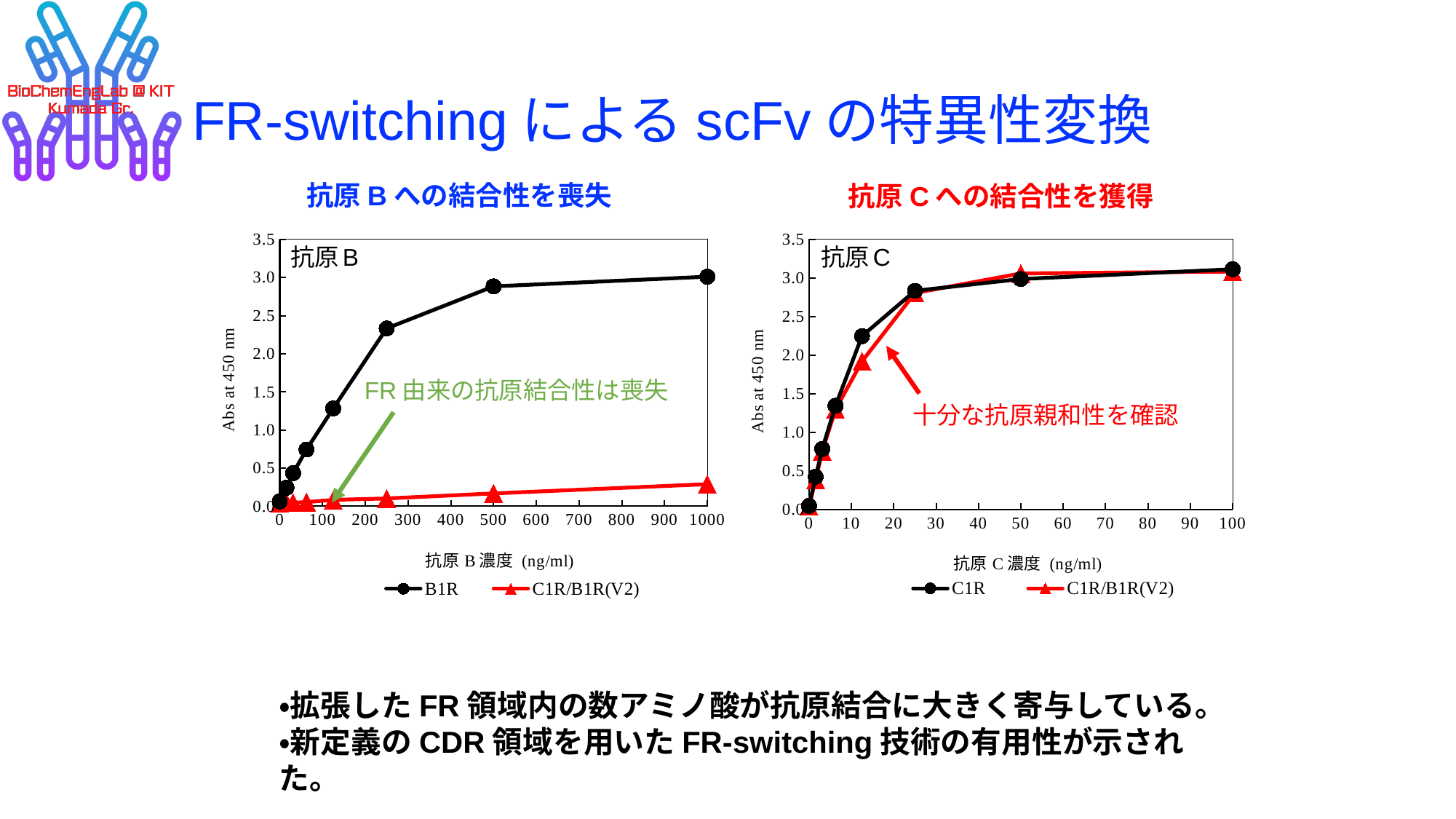

# FR-switchingによるscFvの特異性変換
抗原Bへの結合性を喪失
抗原Cへの結合性を獲得

### Chart

| Category |  |  |
|---|---|---|

### Chart

| Category |  |  |
|---|---|---|
FR由来の抗原結合性は喪失
十分な抗原親和性を確認
・拡張したFR領域内の数アミノ酸が抗原結合に大きく寄与している。
・新定義のCDR領域を用いたFR-switching技術の有用性が示された。